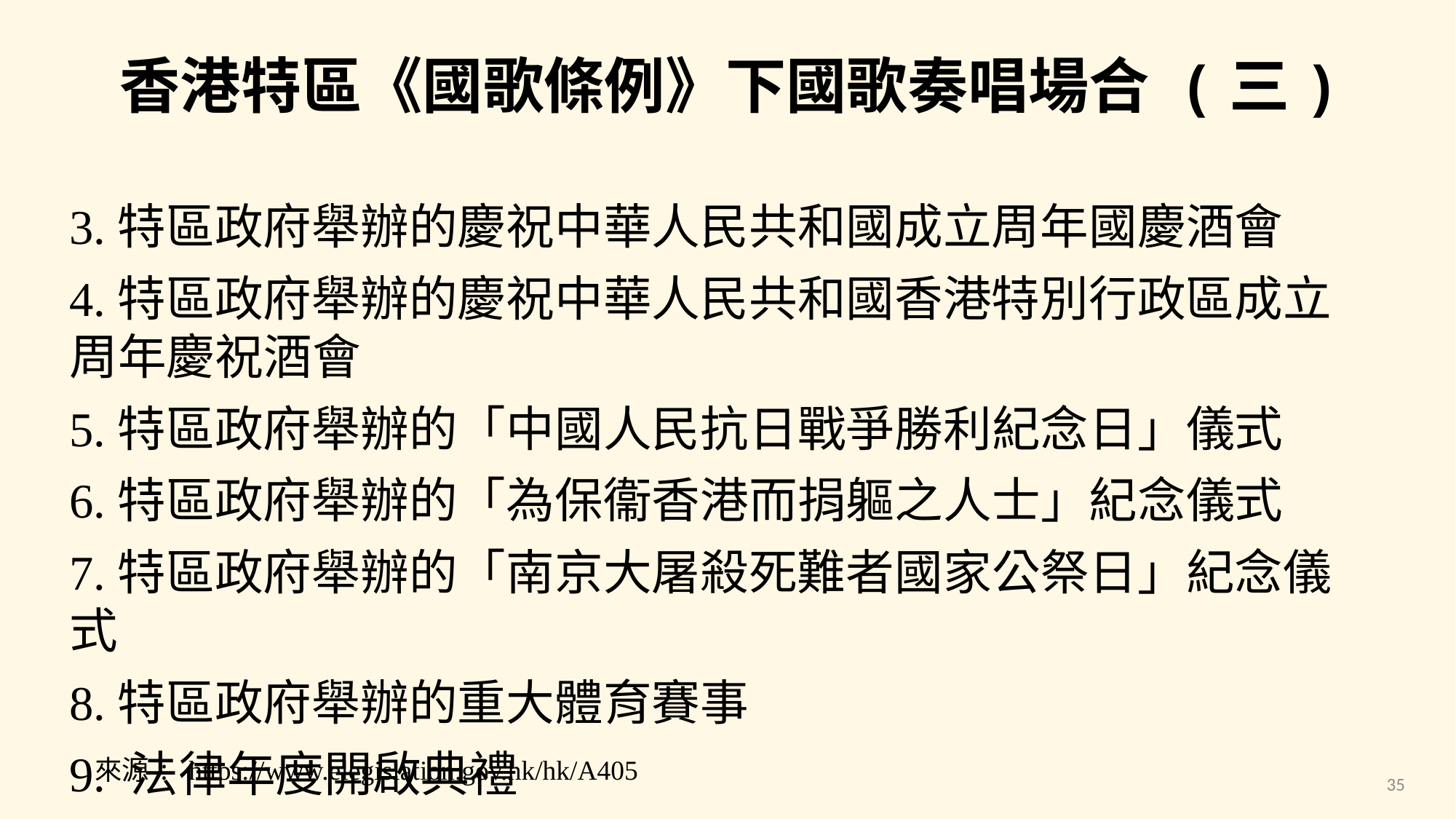

香港特區《國歌條例》下國歌奏唱場合 (三)
3.特區政府舉辦的慶祝中華人民共和國成立周年國慶酒會
4.特區政府舉辦的慶祝中華人民共和國香港特別行政區成立周年慶祝酒會
5.特區政府舉辦的「中國人民抗日戰爭勝利紀念日」儀式
6.特區政府舉辦的「為保衞香港而捐軀之人士」紀念儀式
7.特區政府舉辦的「南京大屠殺死難者國家公祭日」紀念儀式
8.特區政府舉辦的重大體育賽事
9. 法律年度開啟典禮
來源: https://www.elegislation.gov.hk/hk/A405
35